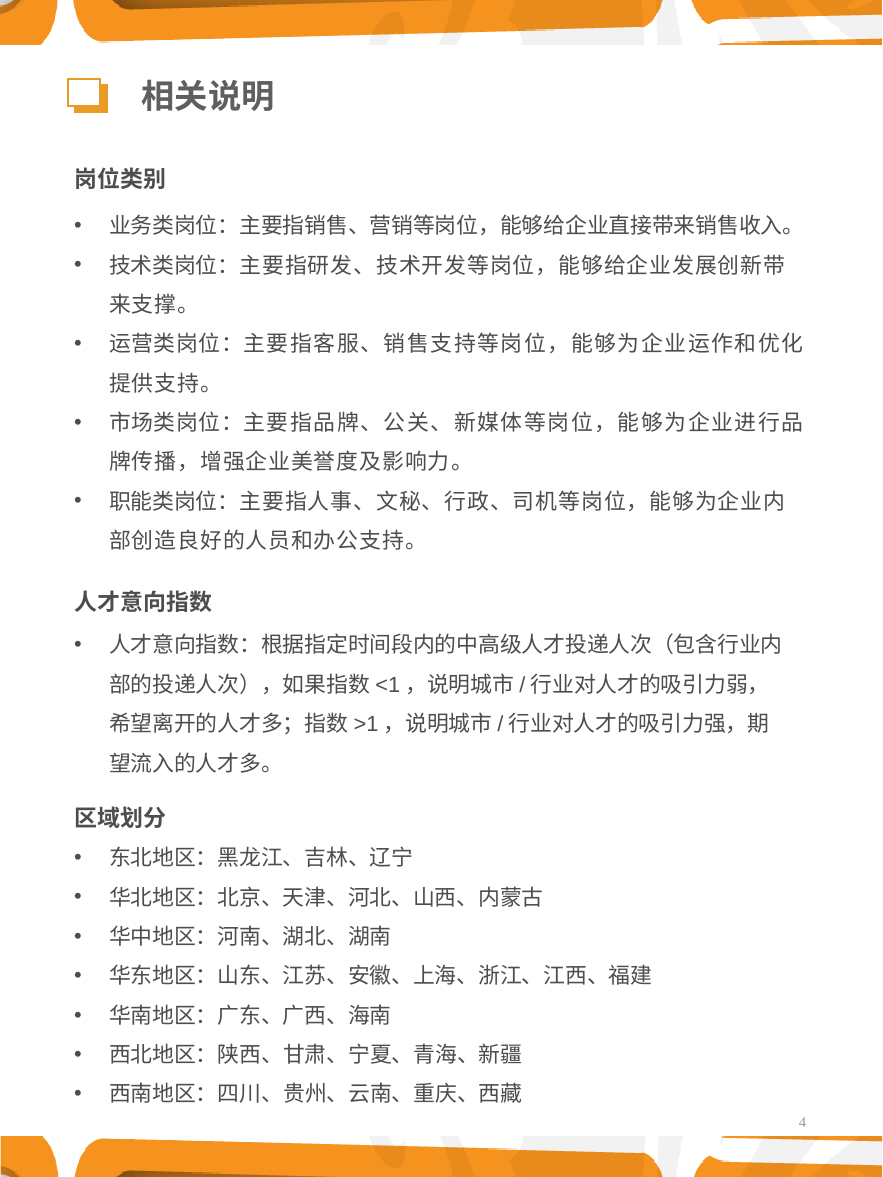

相关说明

岗位类别
业务类岗位：主要指销售、营销等岗位，能够给企业直接带来销售收入。
技术类岗位：主要指研发、技术开发等岗位，能够给企业发展创新带来支撑。
运营类岗位：主要指客服、销售支持等岗位，能够为企业运作和优化提供支持。
市场类岗位：主要指品牌、公关、新媒体等岗位，能够为企业进行品牌传播，增强企业美誉度及影响力。
职能类岗位：主要指人事、文秘、行政、司机等岗位，能够为企业内部创造良好的人员和办公支持。
人才意向指数
人才意向指数：根据指定时间段内的中高级人才投递人次（包含行业内部的投递人次），如果指数<1，说明城市/行业对人才的吸引力弱，希望离开的人才多；指数>1，说明城市/行业对人才的吸引力强，期望流入的人才多。
区域划分
东北地区：黑龙江、吉林、辽宁
华北地区：北京、天津、河北、山西、内蒙古
华中地区：河南、湖北、湖南
华东地区：山东、江苏、安徽、上海、浙江、江西、福建
华南地区：广东、广西、海南
西北地区：陕西、甘肃、宁夏、青海、新疆
西南地区：四川、贵州、云南、重庆、西藏
4